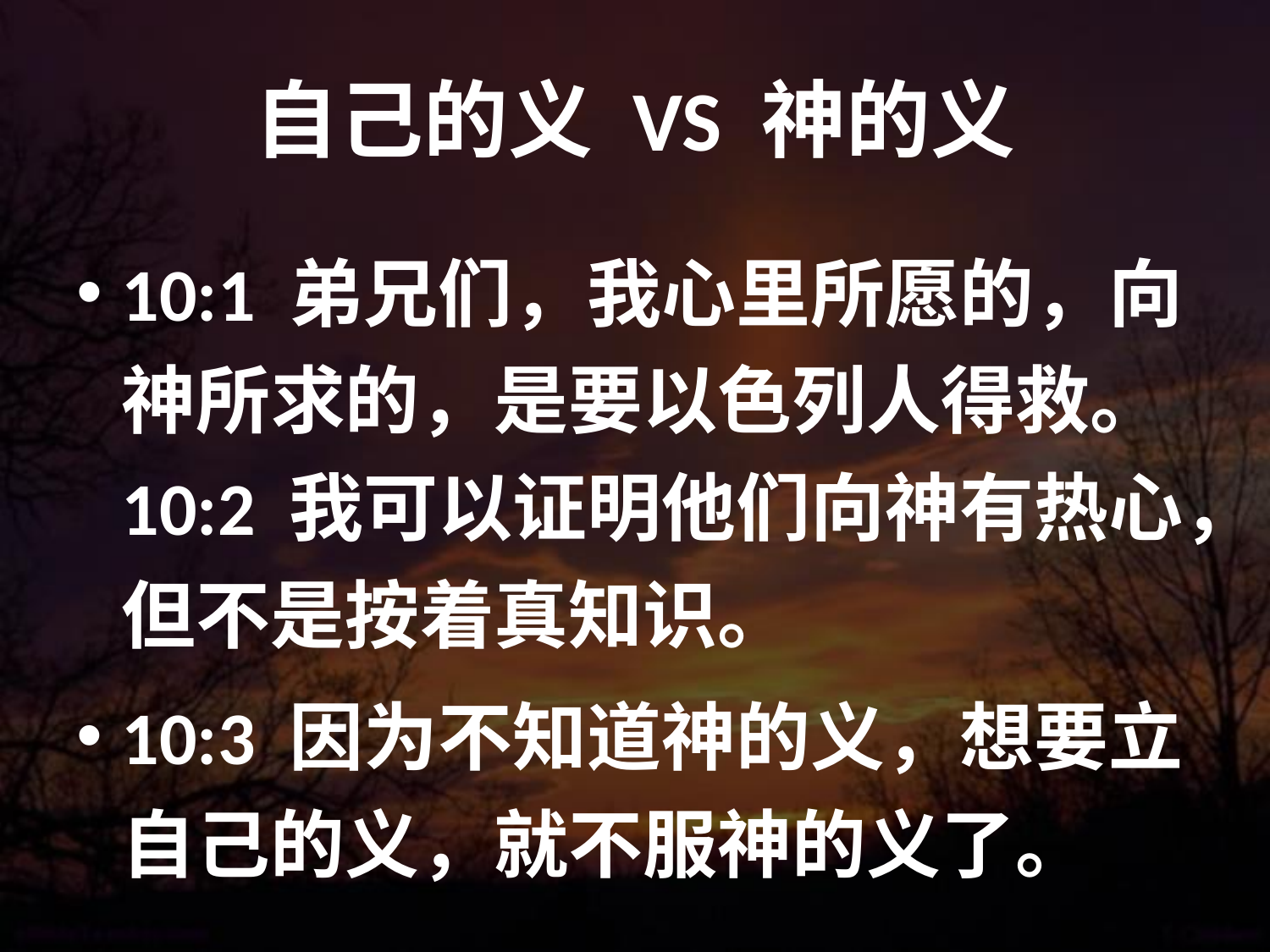

# 自己的义 VS 神的义
10:1 弟兄们，我心里所愿的，向神所求的，是要以色列人得救。10:2 我可以证明他们向神有热心，但不是按着真知识。
10:3 因为不知道神的义，想要立自己的义，就不服神的义了。